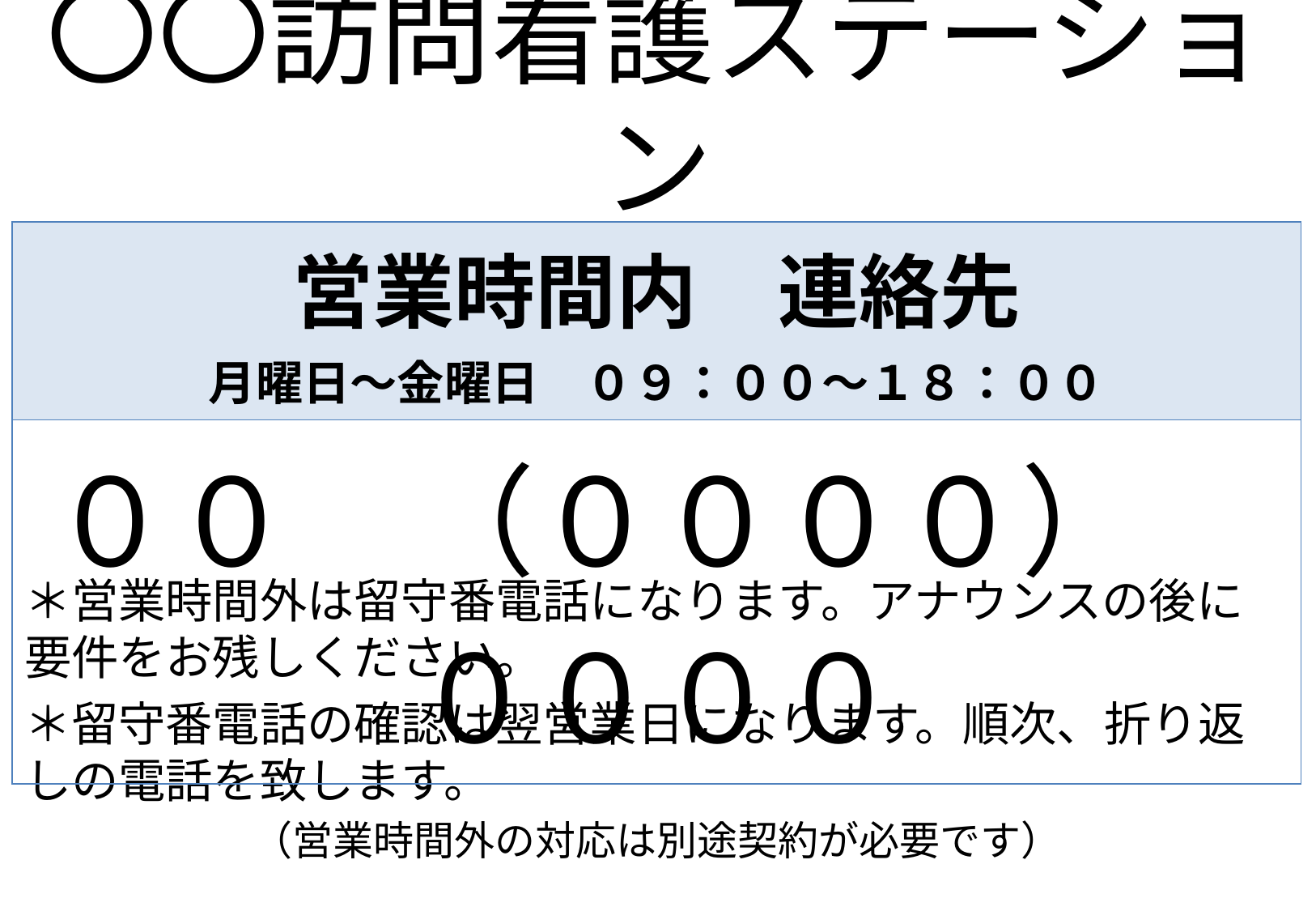

# 〇〇訪問看護ステーション
| 営業時間内　連絡先 月曜日〜金曜日　０９：００〜１８：００ |
| --- |
| ００　（００００）　００００ |
＊営業時間外は留守番電話になります。アナウンスの後に要件をお残しください。
＊留守番電話の確認は翌営業日になります。順次、折り返しの電話を致します。
（営業時間外の対応は別途契約が必要です）